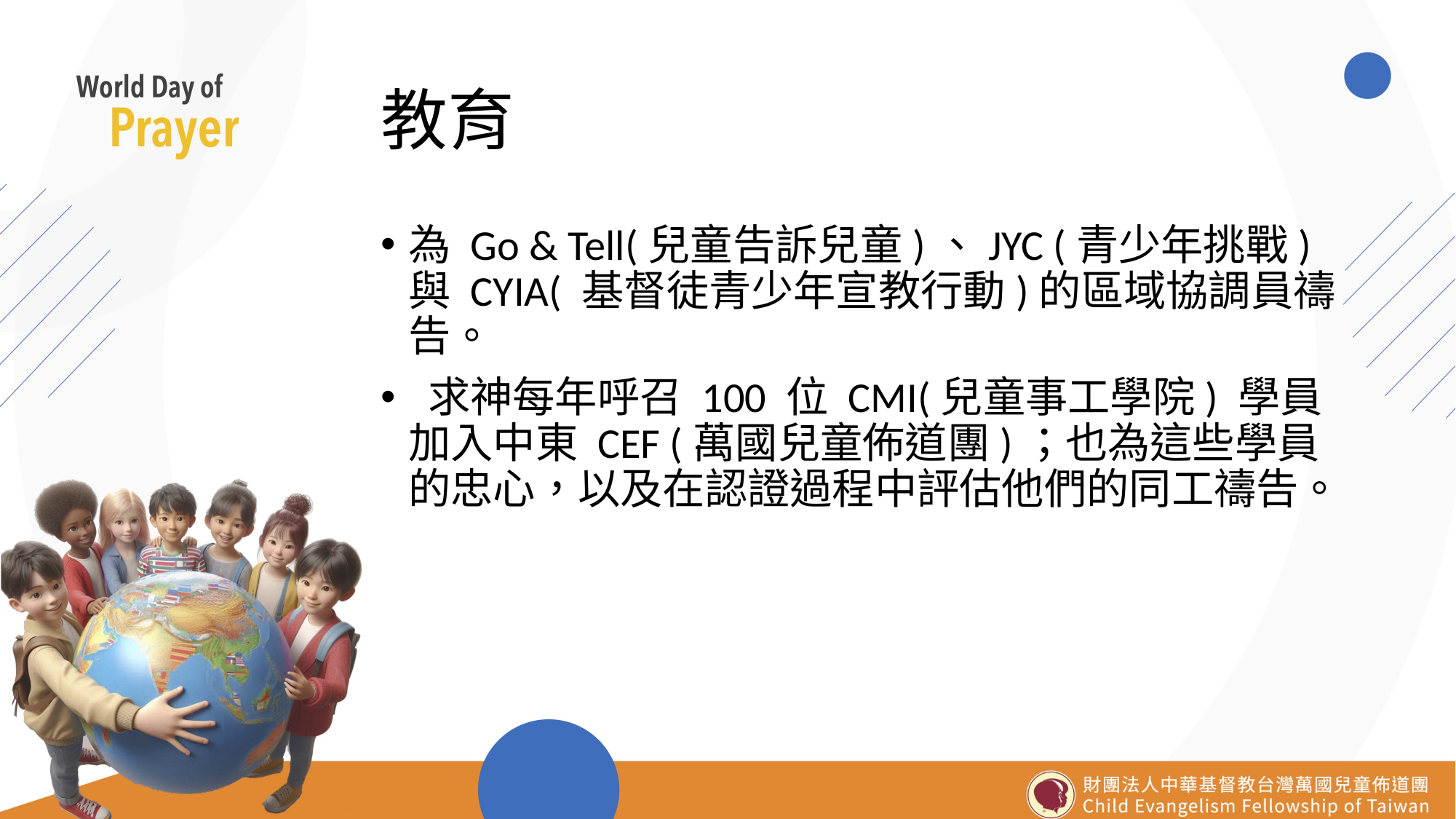

# 教育
為 Go & Tell(兒童告訴兒童)、JYC (青少年挑戰)與 CYIA( 基督徒青少年宣教行動)的區域協調員禱告。
 求神每年呼召 100 位 CMI(兒童事工學院) 學員加入中東 CEF (萬國兒童佈道團)；也為這些學員的忠心，以及在認證過程中評估他們的同工禱告。